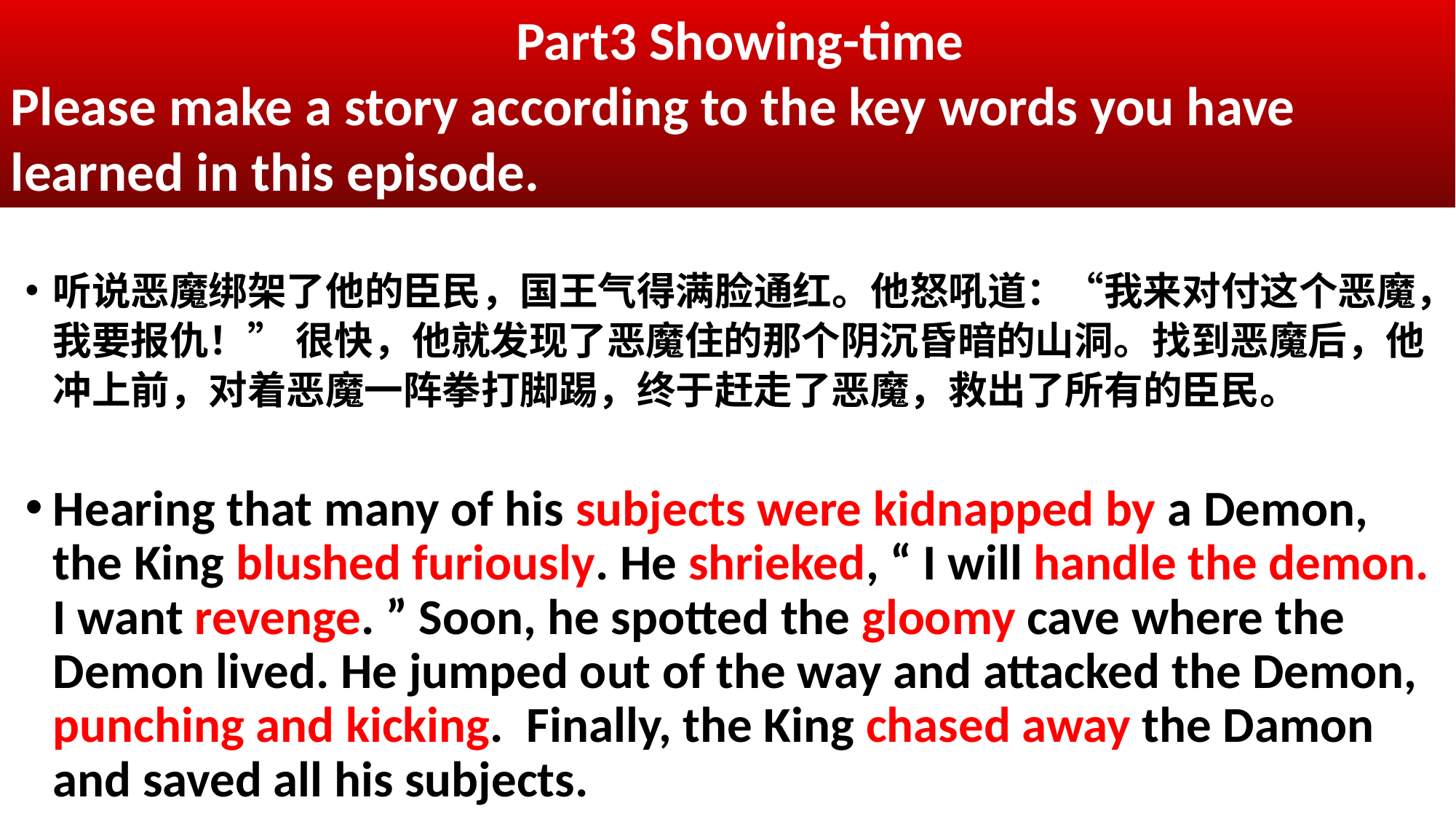

Part3 Showing-time
Please make a story according to the key words you have learned in this episode.
听说恶魔绑架了他的臣民，国王气得满脸通红。他怒吼道：“我来对付这个恶魔，我要报仇！” 很快，他就发现了恶魔住的那个阴沉昏暗的山洞。找到恶魔后，他冲上前，对着恶魔一阵拳打脚踢，终于赶走了恶魔，救出了所有的臣民。

Hearing that many of his subjects were kidnapped by a Demon, the King blushed furiously. He shrieked, “ I will handle the demon. I want revenge. ” Soon, he spotted the gloomy cave where the Demon lived. He jumped out of the way and attacked the Demon, punching and kicking.  Finally, the King chased away the Damon and saved all his subjects.